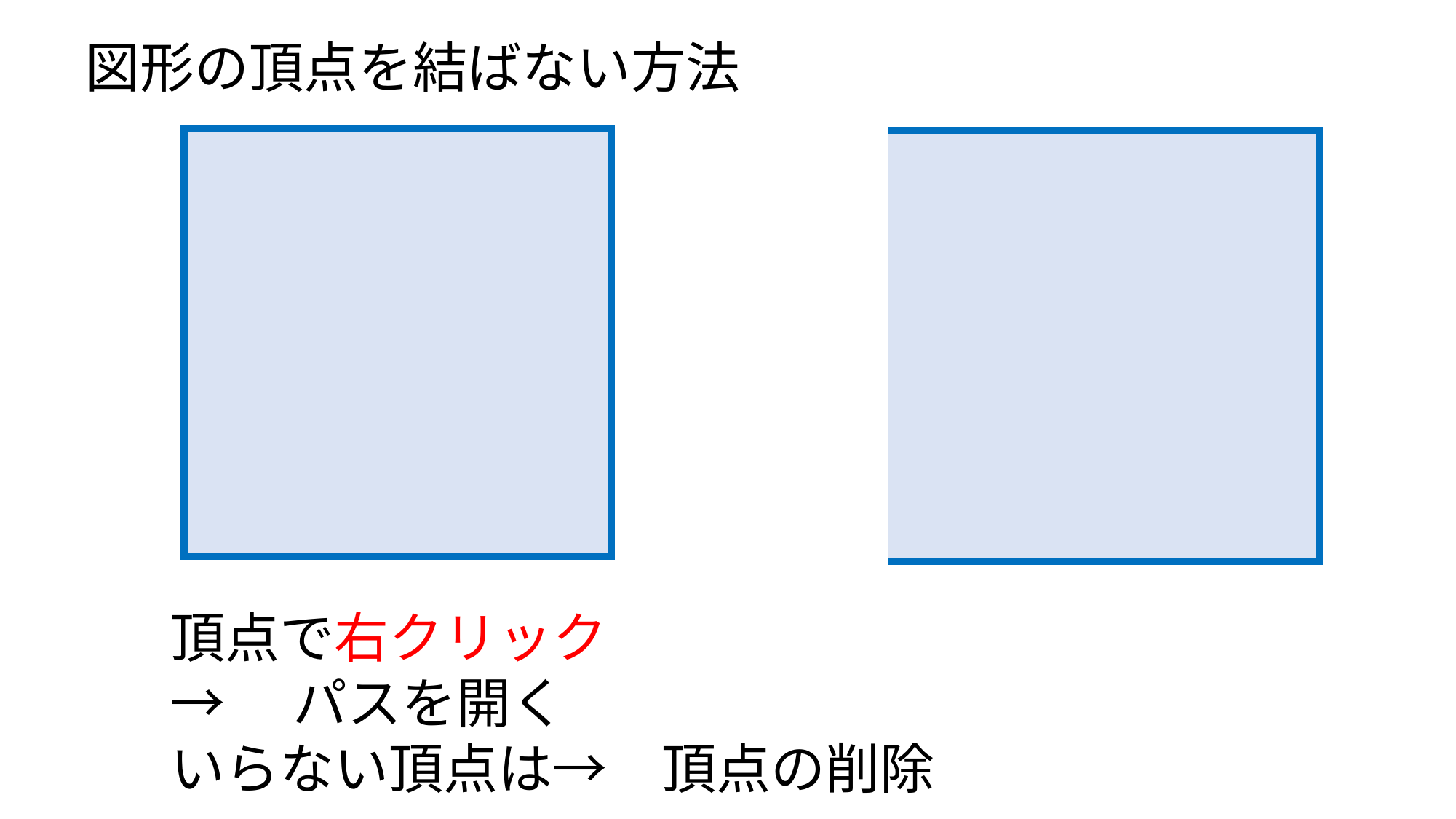

図形の頂点を結ばない方法

頂点で右クリック
→　パスを開く
いらない頂点は→　頂点の削除